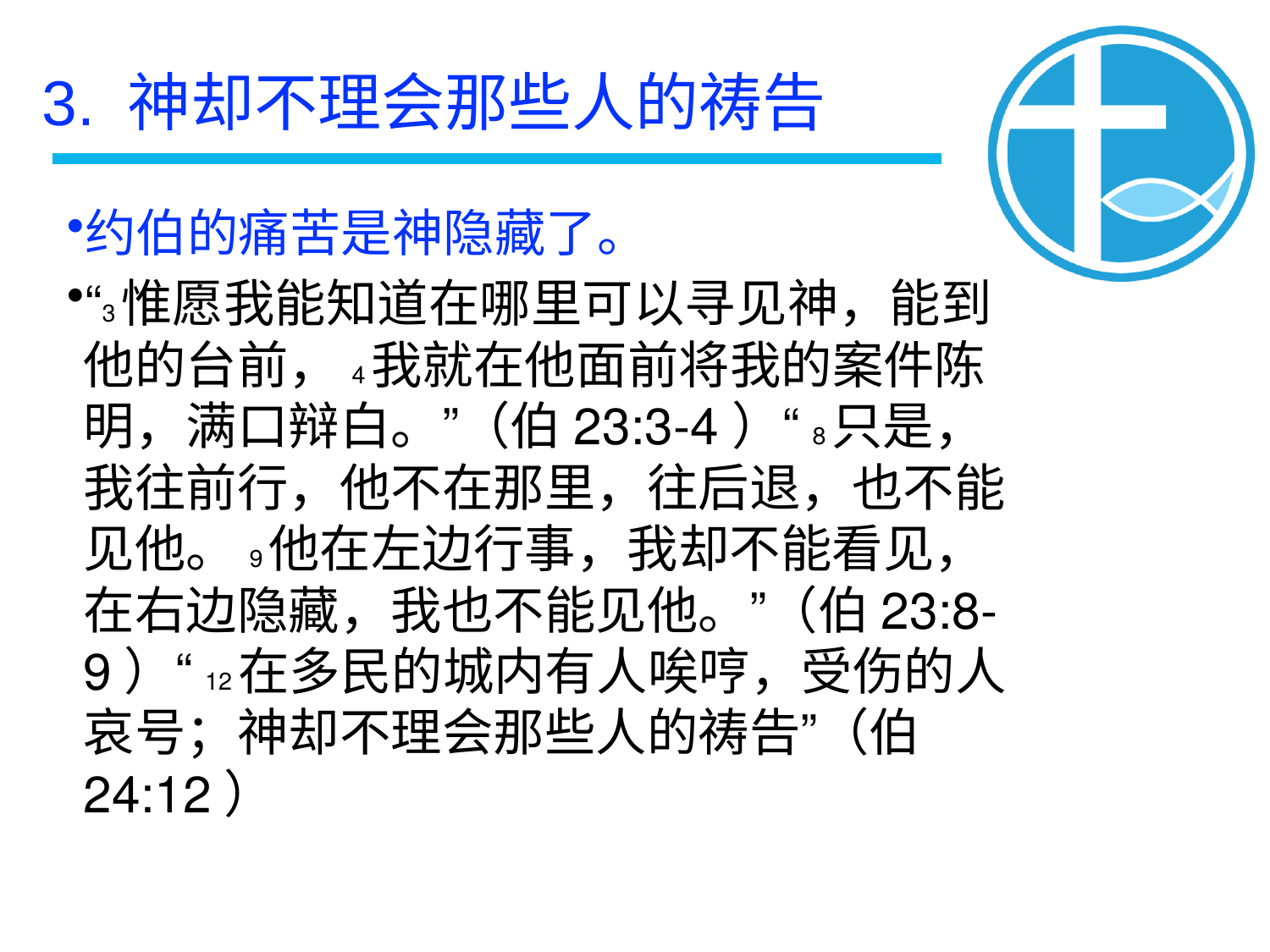

3. 神却不理会那些人的祷告
约伯的痛苦是神隐藏了。
“3惟愿我能知道在哪里可以寻见神，能到他的台前，4我就在他面前将我的案件陈明，满口辩白。”（伯23:3-4）“8只是，我往前行，他不在那里，往后退，也不能见他。9他在左边行事，我却不能看见，在右边隐藏，我也不能见他。”（伯23:8-9）“12在多民的城内有人唉哼，受伤的人哀号；神却不理会那些人的祷告”（伯24:12）